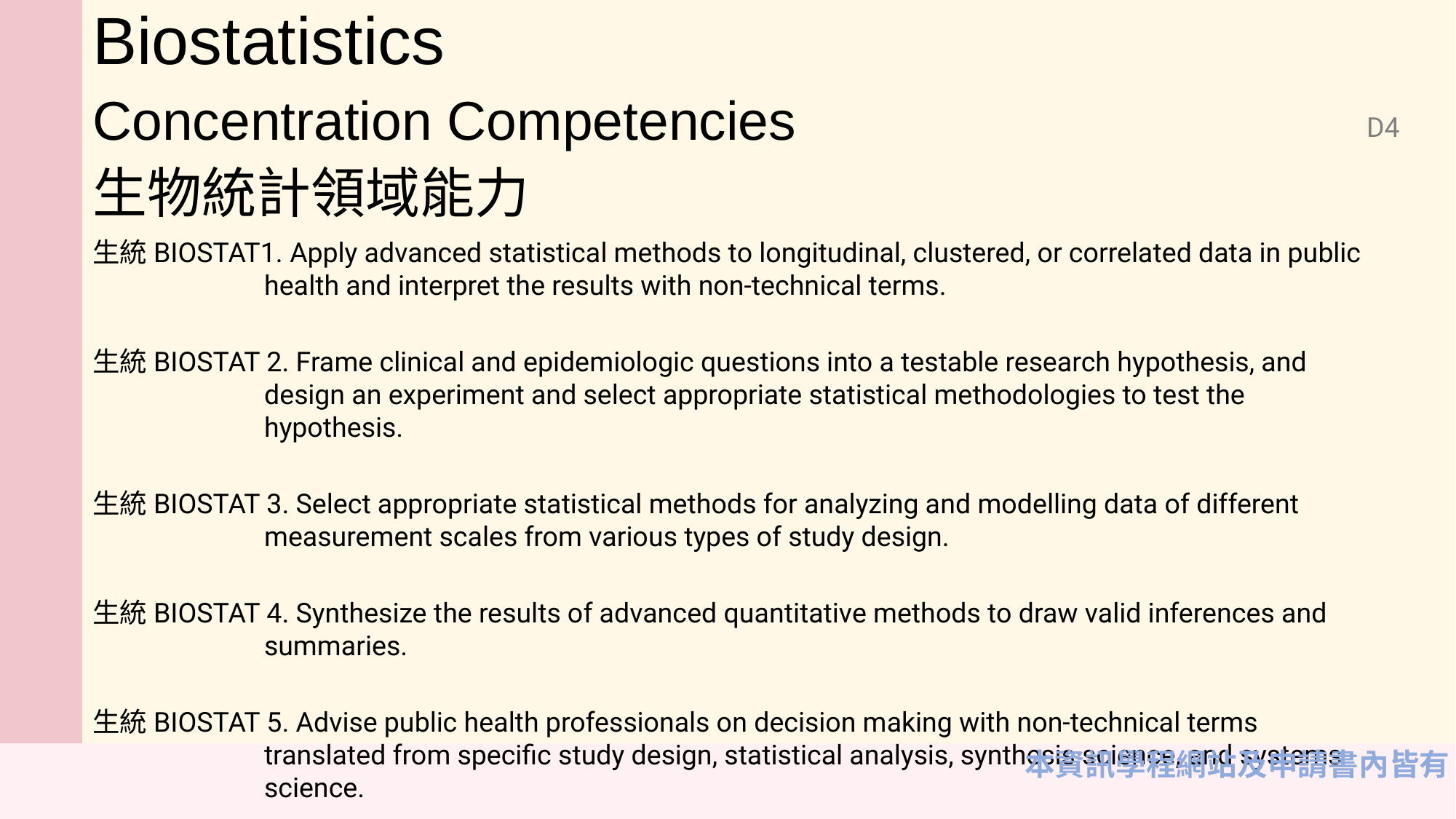

Biostatistics
Concentration Competencies
生物統計領域能力

D4
生統BIOSTAT1. Apply advanced statistical methods to longitudinal, clustered, or correlated data in public health and interpret the results with non-technical terms.

生統BIOSTAT 2. Frame clinical and epidemiologic questions into a testable research hypothesis, and design an experiment and select appropriate statistical methodologies to test the hypothesis.

生統BIOSTAT 3. Select appropriate statistical methods for analyzing and modelling data of different measurement scales from various types of study design.

生統BIOSTAT 4. Synthesize the results of advanced quantitative methods to draw valid inferences and summaries.

生統BIOSTAT 5. Advise public health professionals on decision making with non-technical terms translated from specific study design, statistical analysis, synthesis science, and systems science.
本資訊學程網站及申請書內皆有